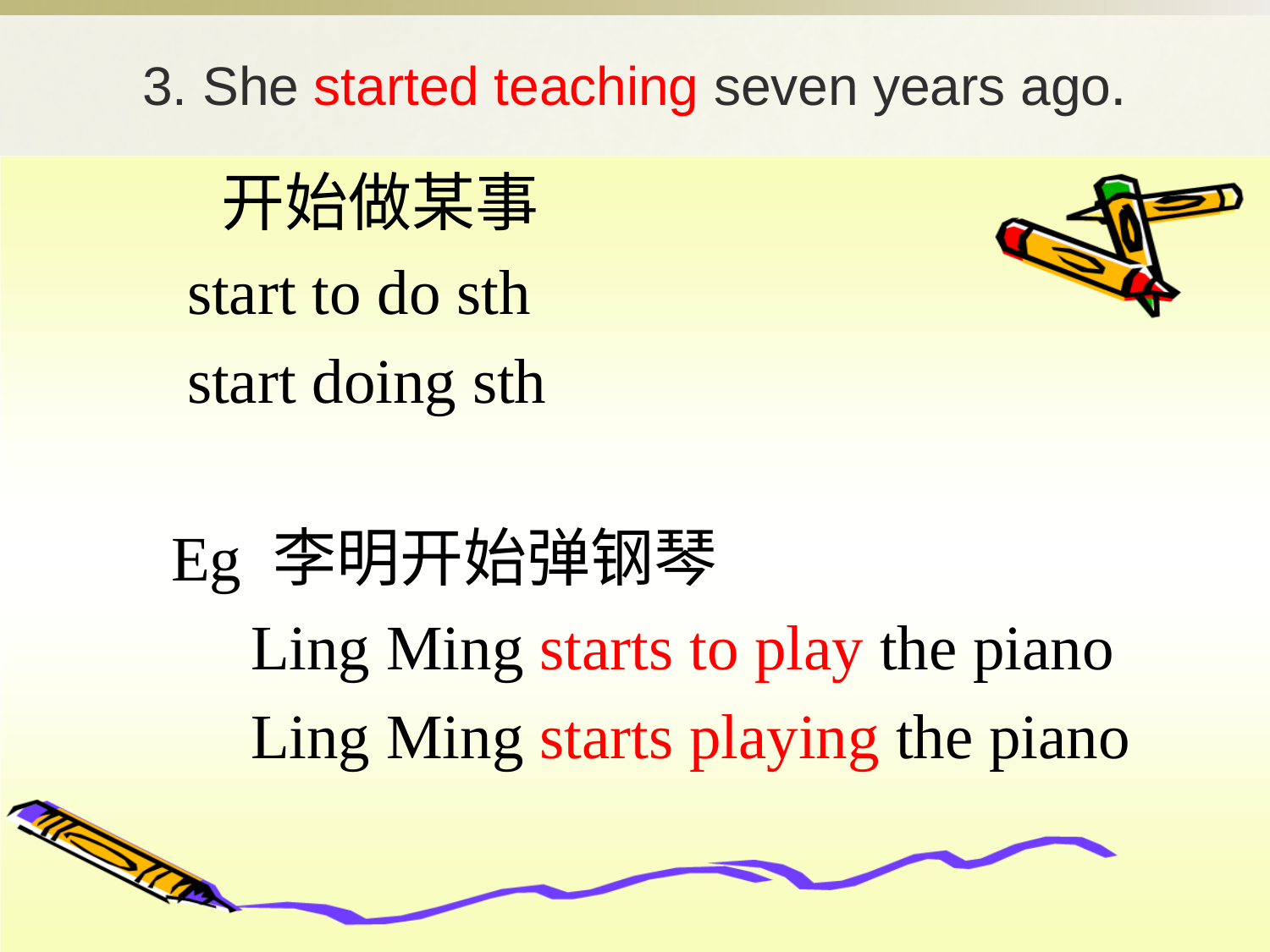

# 3. She started teaching seven years ago.
           开始做某事
           start to do sth
           start doing sth

          Eg 李明开始弹钢琴
               Ling Ming starts to play the piano
               Ling Ming starts playing the piano